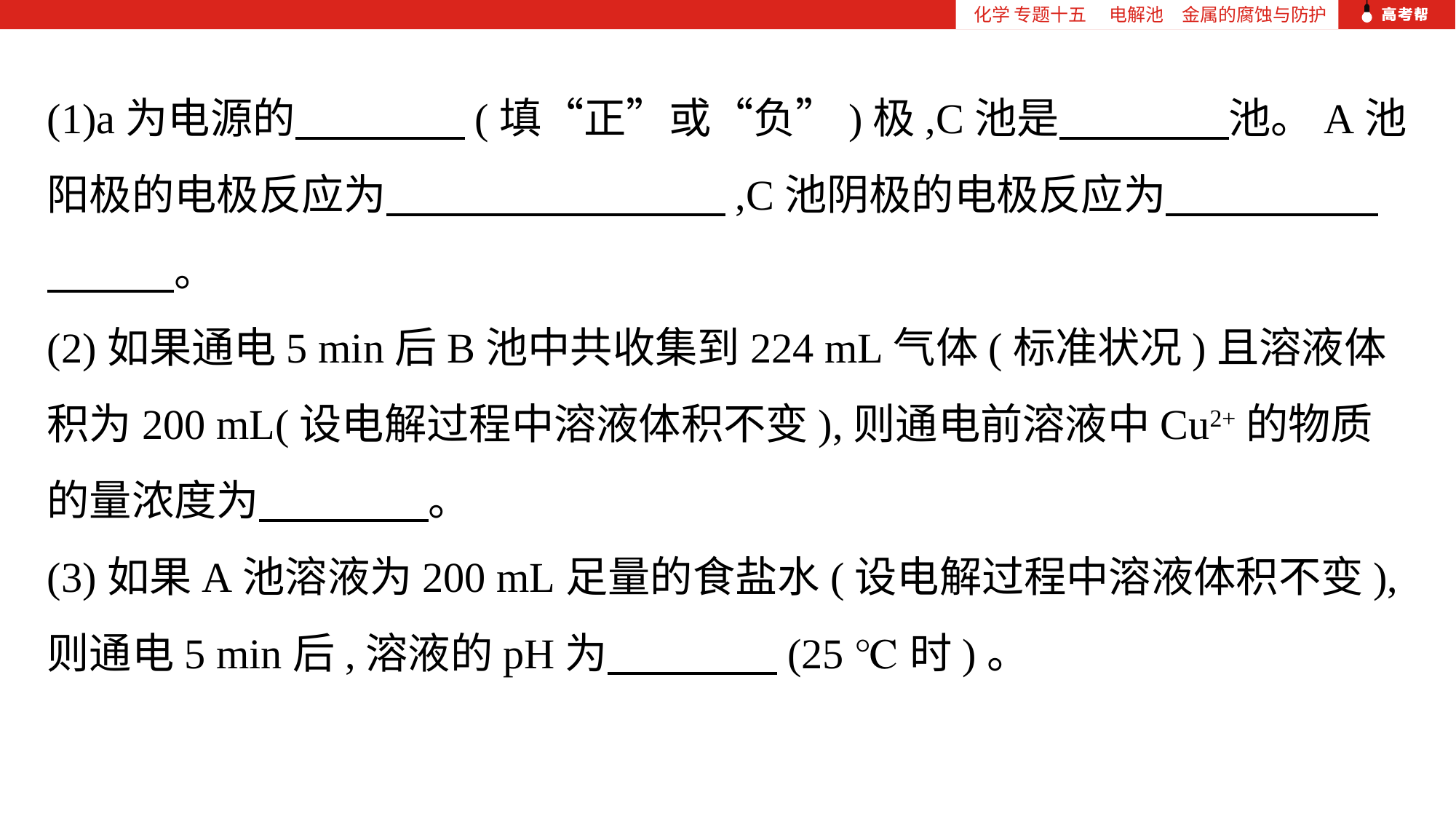

化学 专题十五 　电解池　金属的腐蚀与防护
(1)a为电源的　　　　(填“正”或“负”)极,C池是　　　　池。A池阳极的电极反应为　　　　　　　　,C池阴极的电极反应为　　　　　　　　。
(2)如果通电5 min后B池中共收集到224 mL气体(标准状况)且溶液体积为200 mL(设电解过程中溶液体积不变),则通电前溶液中Cu2+的物质的量浓度为　　　　。
(3)如果A池溶液为200 mL足量的食盐水(设电解过程中溶液体积不变),则通电5 min后,溶液的pH为　　　　(25 ℃时)。